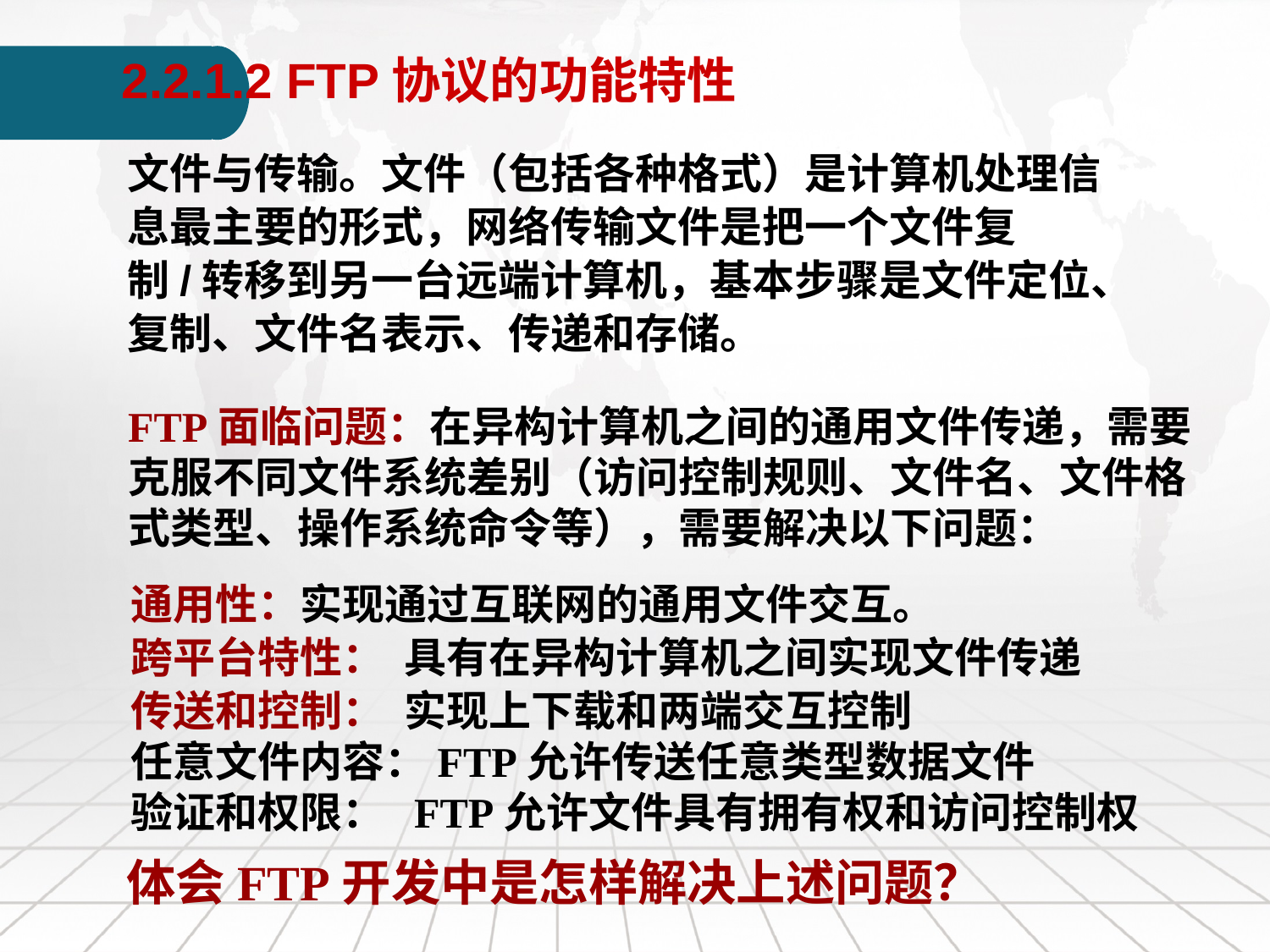

2.2.1.2 FTP协议的功能特性
文件与传输。文件（包括各种格式）是计算机处理信息最主要的形式，网络传输文件是把一个文件复制/转移到另一台远端计算机，基本步骤是文件定位、复制、文件名表示、传递和存储。
FTP面临问题：在异构计算机之间的通用文件传递，需要克服不同文件系统差别（访问控制规则、文件名、文件格式类型、操作系统命令等），需要解决以下问题：
通用性：实现通过互联网的通用文件交互。
跨平台特性：  具有在异构计算机之间实现文件传递
传送和控制：  实现上下载和两端交互控制
任意文件内容：FTP允许传送任意类型数据文件
验证和权限：  FTP允许文件具有拥有权和访问控制权
体会FTP开发中是怎样解决上述问题？